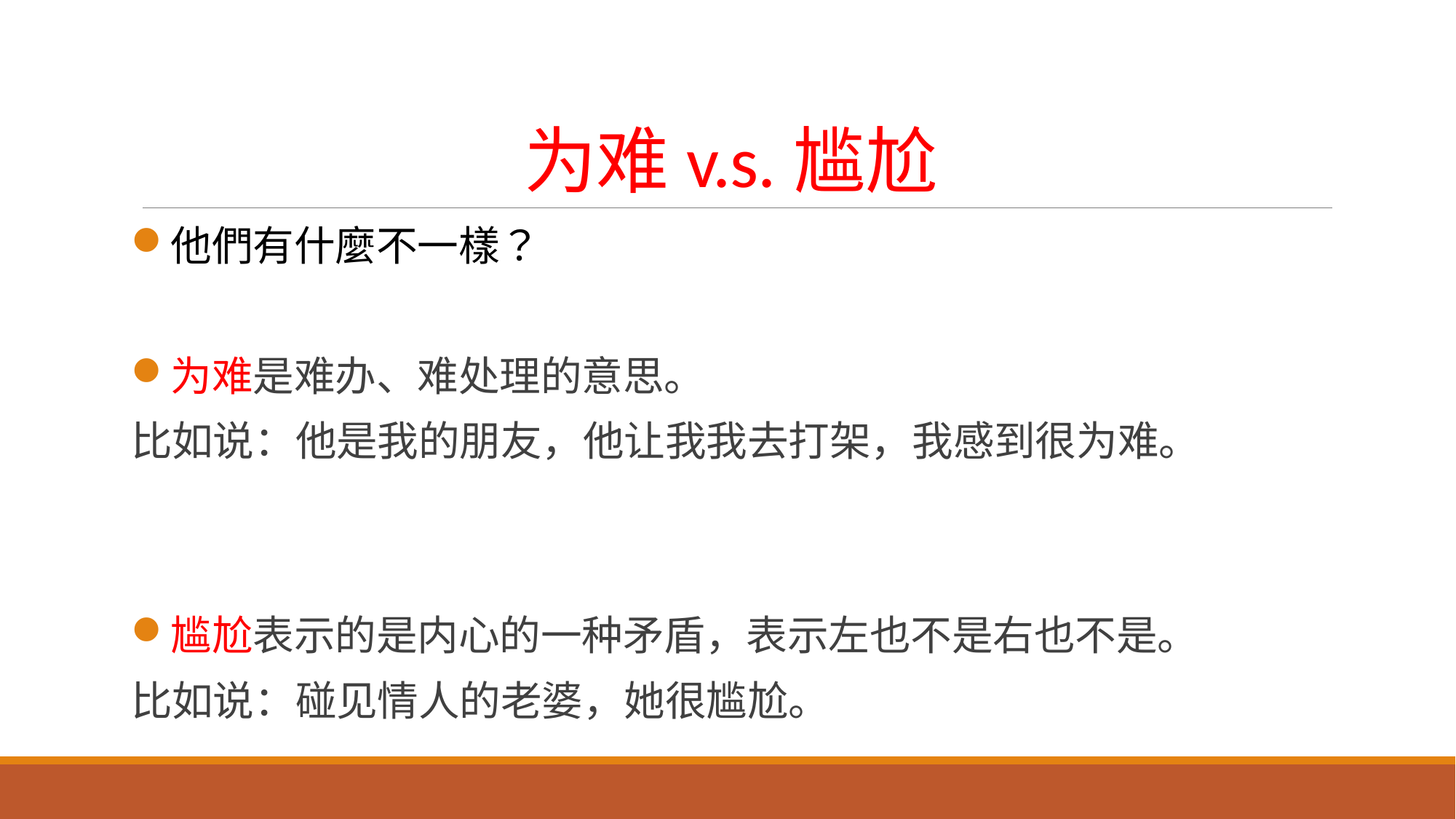

# 为难v.s.尴尬
他們有什麼不一樣？

为难是难办、难处理的意思。
比如说：他是我的朋友，他让我我去打架，我感到很为难。

尴尬表示的是内心的一种矛盾，表示左也不是右也不是。
比如说：碰见情人的老婆，她很尴尬。